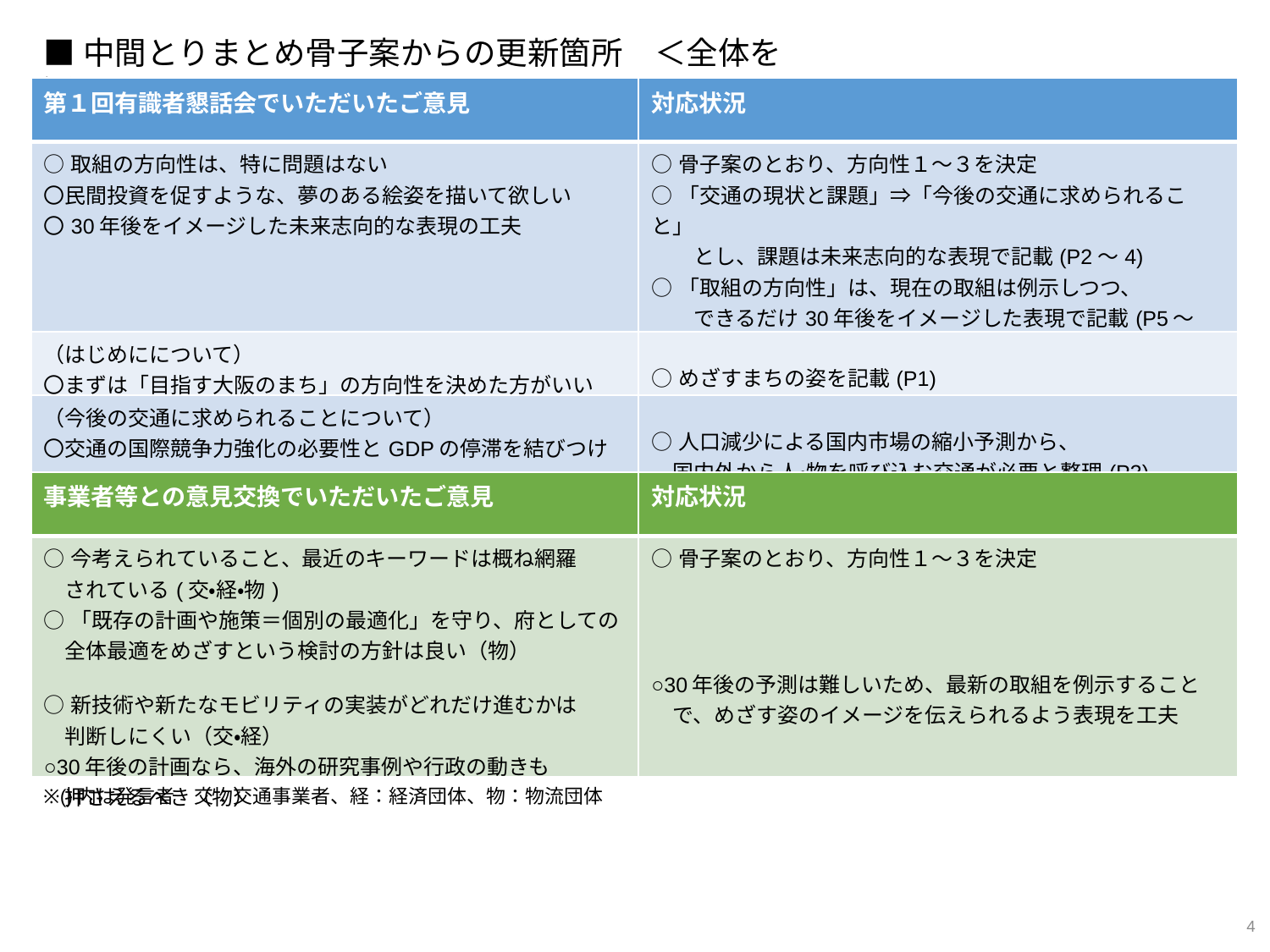

■中間とりまとめ骨子案からの更新箇所　＜全体を通して＞
| 第１回有識者懇話会でいただいたご意見 | 対応状況 |
| --- | --- |
| ○取組の方向性は、特に問題はない 〇民間投資を促すような、夢のある絵姿を描いて欲しい 〇30年後をイメージした未来志向的な表現の工夫 | ○骨子案のとおり、方向性１～３を決定 ○「交通の現状と課題」⇒「今後の交通に求められること」　　 　　とし、課題は未来志向的な表現で記載(P2～4) ○「取組の方向性」は、現在の取組は例示しつつ、 　　できるだけ30年後をイメージした表現で記載(P5～14) |
| （はじめにについて） 〇まずは「目指す大阪のまち」の方向性を決めた方がいい | ○めざすまちの姿を記載(P1) |
| （今後の交通に求められることについて） 〇交通の国際競争力強化の必要性とGDPの停滞を結びつける 　のは変ではないか | ○人口減少による国内市場の縮小予測から、 　国内外から人・物を呼び込む交通が必要と整理(P3) |

| 事業者等との意見交換でいただいたご意見 | 対応状況 |
| --- | --- |
| ○今考えられていること、最近のキーワードは概ね網羅 　されている(交・経・物) ○「既存の計画や施策＝個別の最適化」を守り、府としての 　全体最適をめざすという検討の方針は良い（物） ○新技術や新たなモビリティの実装がどれだけ進むかは 　判断しにくい（交・経） ○30年後の計画なら、海外の研究事例や行政の動きも 　押さえるべき（物） | ○骨子案のとおり、方向性１～３を決定 ○30年後の予測は難しいため、最新の取組を例示すること 　で、めざす姿のイメージを伝えられるよう表現を工夫 |
※()内は発言者　交：交通事業者、経：経済団体、物：物流団体
4